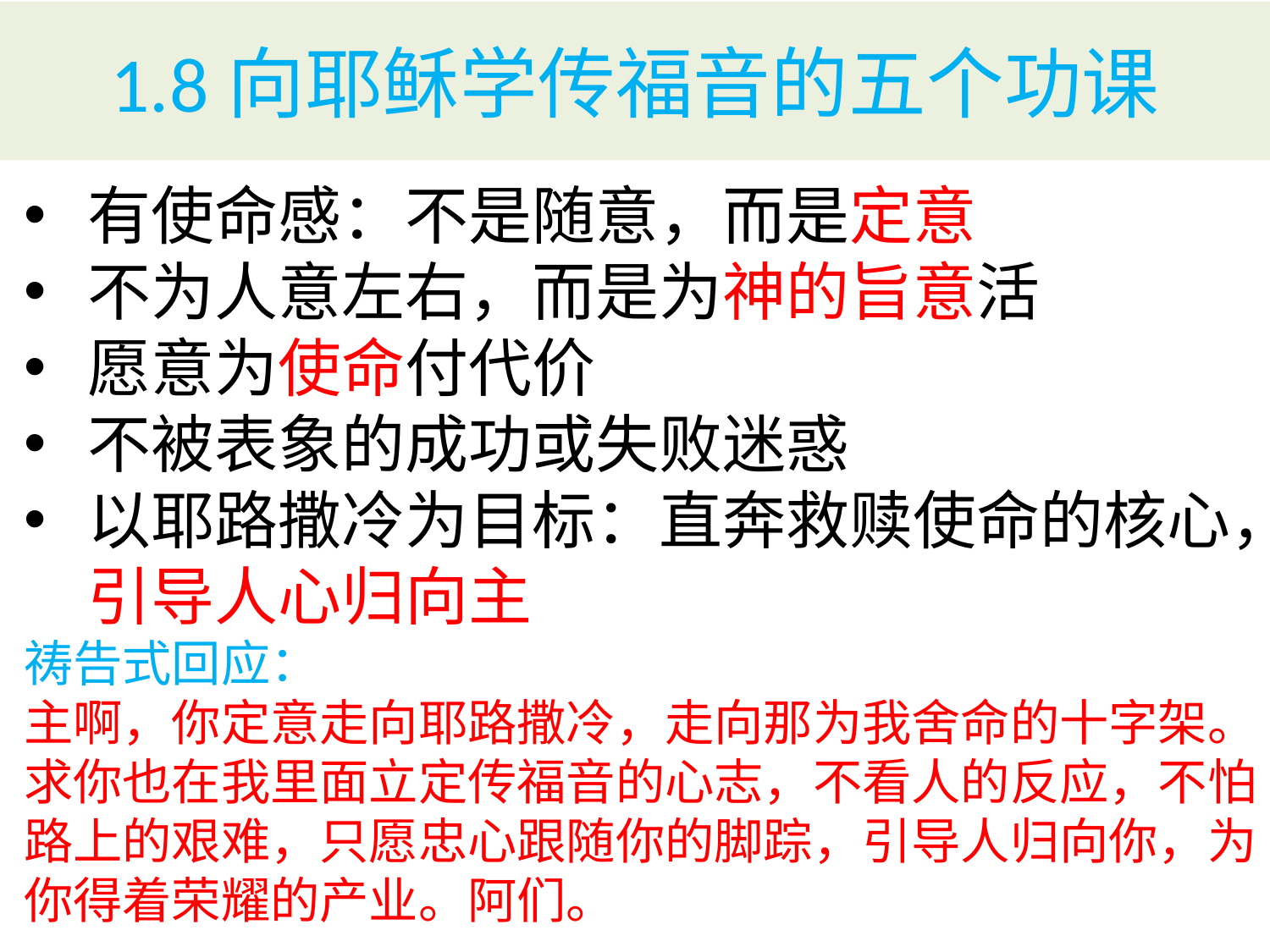

# 1.8向耶稣学传福音的五个功课
有使命感：不是随意，而是定意
不为人意左右，而是为神的旨意活
愿意为使命付代价
不被表象的成功或失败迷惑
以耶路撒冷为目标：直奔救赎使命的核心，引导人心归向主
祷告式回应：
主啊，你定意走向耶路撒冷，走向那为我舍命的十字架。求你也在我里面立定传福音的心志，不看人的反应，不怕路上的艰难，只愿忠心跟随你的脚踪，引导人归向你，为你得着荣耀的产业。阿们。